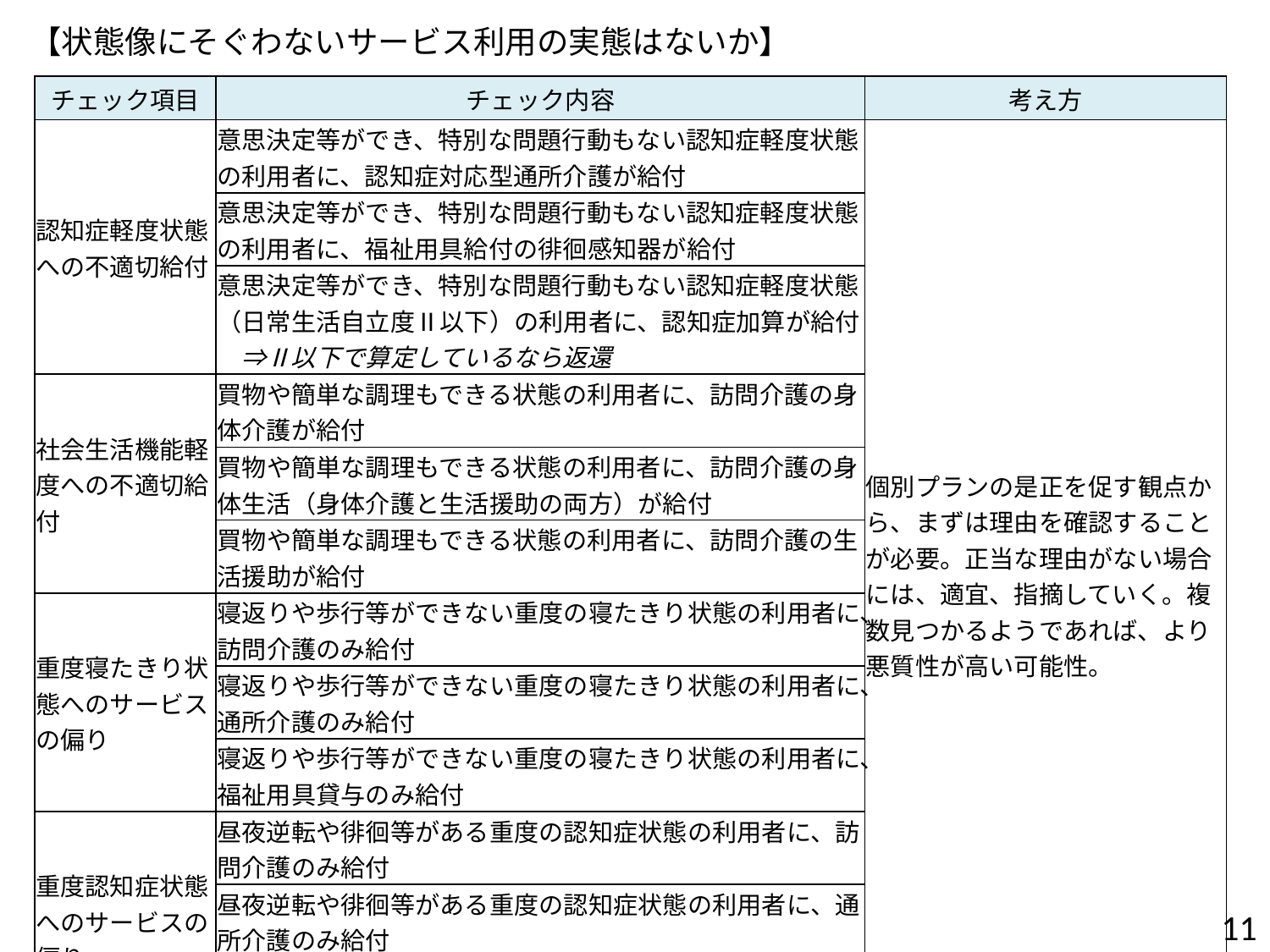

【状態像にそぐわないサービス利用の実態はないか】
| チェック項目 | チェック内容 | 考え方 |
| --- | --- | --- |
| 認知症軽度状態への不適切給付 | 意思決定等ができ、特別な問題行動もない認知症軽度状態の利用者に、認知症対応型通所介護が給付 | 個別プランの是正を促す観点から、まずは理由を確認することが必要。正当な理由がない場合には、適宜、指摘していく。複数見つかるようであれば、より悪質性が高い可能性。 |
|  | 意思決定等ができ、特別な問題行動もない認知症軽度状態の利用者に、福祉用具給付の徘徊感知器が給付 |  |
|  | 意思決定等ができ、特別な問題行動もない認知症軽度状態（日常生活自立度Ⅱ以下）の利用者に、認知症加算が給付 　⇒Ⅱ以下で算定しているなら返還 |  |
| 社会生活機能軽度への不適切給付 | 買物や簡単な調理もできる状態の利用者に、訪問介護の身体介護が給付 |  |
|  | 買物や簡単な調理もできる状態の利用者に、訪問介護の身体生活（身体介護と生活援助の両方）が給付 |  |
|  | 買物や簡単な調理もできる状態の利用者に、訪問介護の生活援助が給付 |  |
| 重度寝たきり状態へのサービスの偏り | 寝返りや歩行等ができない重度の寝たきり状態の利用者に、訪問介護のみ給付 |  |
|  | 寝返りや歩行等ができない重度の寝たきり状態の利用者に、通所介護のみ給付 |  |
|  | 寝返りや歩行等ができない重度の寝たきり状態の利用者に、福祉用具貸与のみ給付 |  |
| 重度認知症状態へのサービスの偏り | 昼夜逆転や徘徊等がある重度の認知症状態の利用者に、訪問介護のみ給付 |  |
|  | 昼夜逆転や徘徊等がある重度の認知症状態の利用者に、通所介護のみ給付 |  |
|  | 昼夜逆転や徘徊等がある重度の認知症状態の利用者に、福祉用具貸与のみ給付 |  |
11